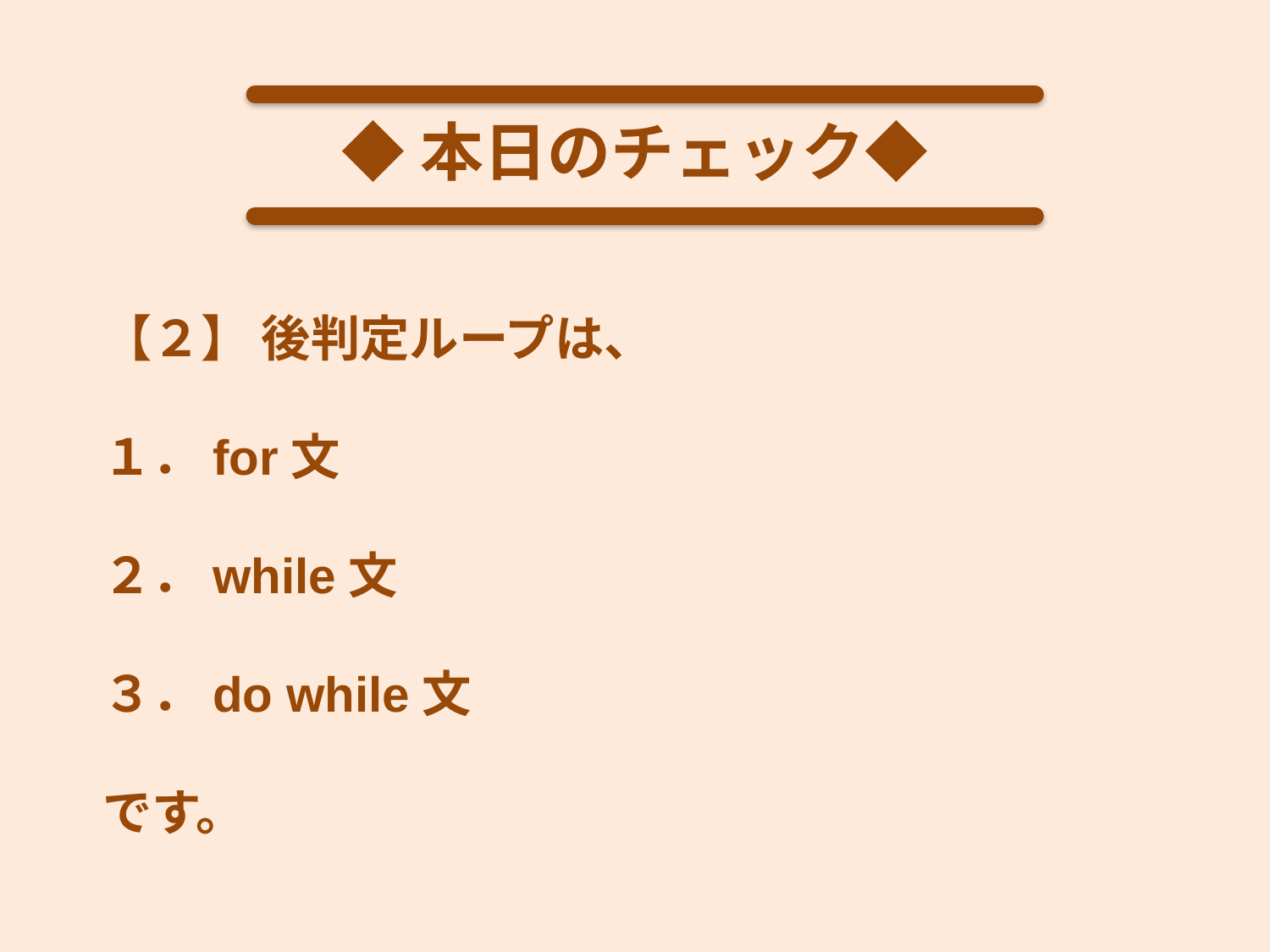

◆本日のチェック◆

【２】 後判定ループは、

１．for文

２．while文

３．do while文

です。